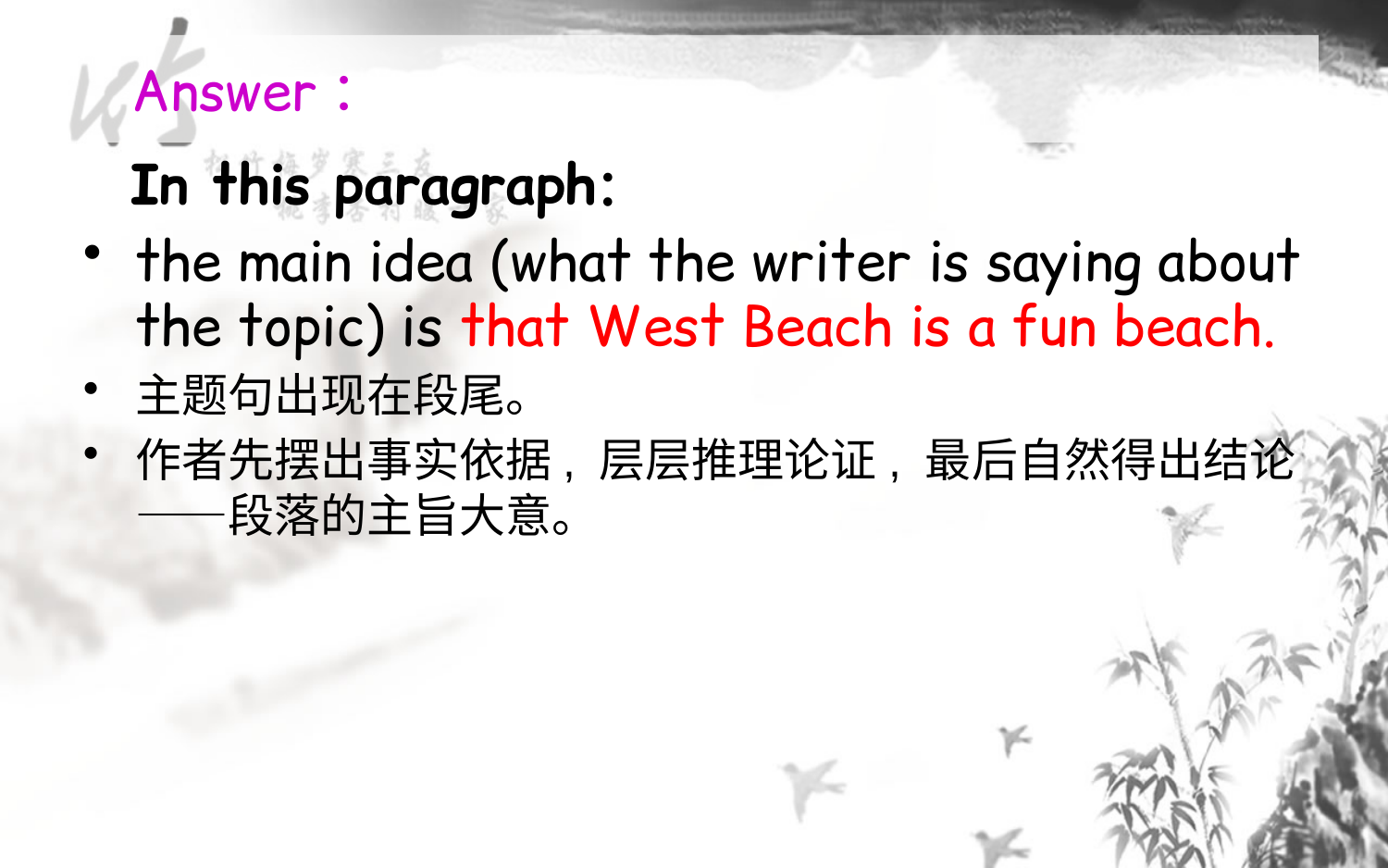

Answer：
  In this paragraph:
the main idea (what the writer is saying about the topic) is that West Beach is a fun beach.
主题句出现在段尾。
作者先摆出事实依据, 层层推理论证, 最后自然得出结论——段落的主旨大意。